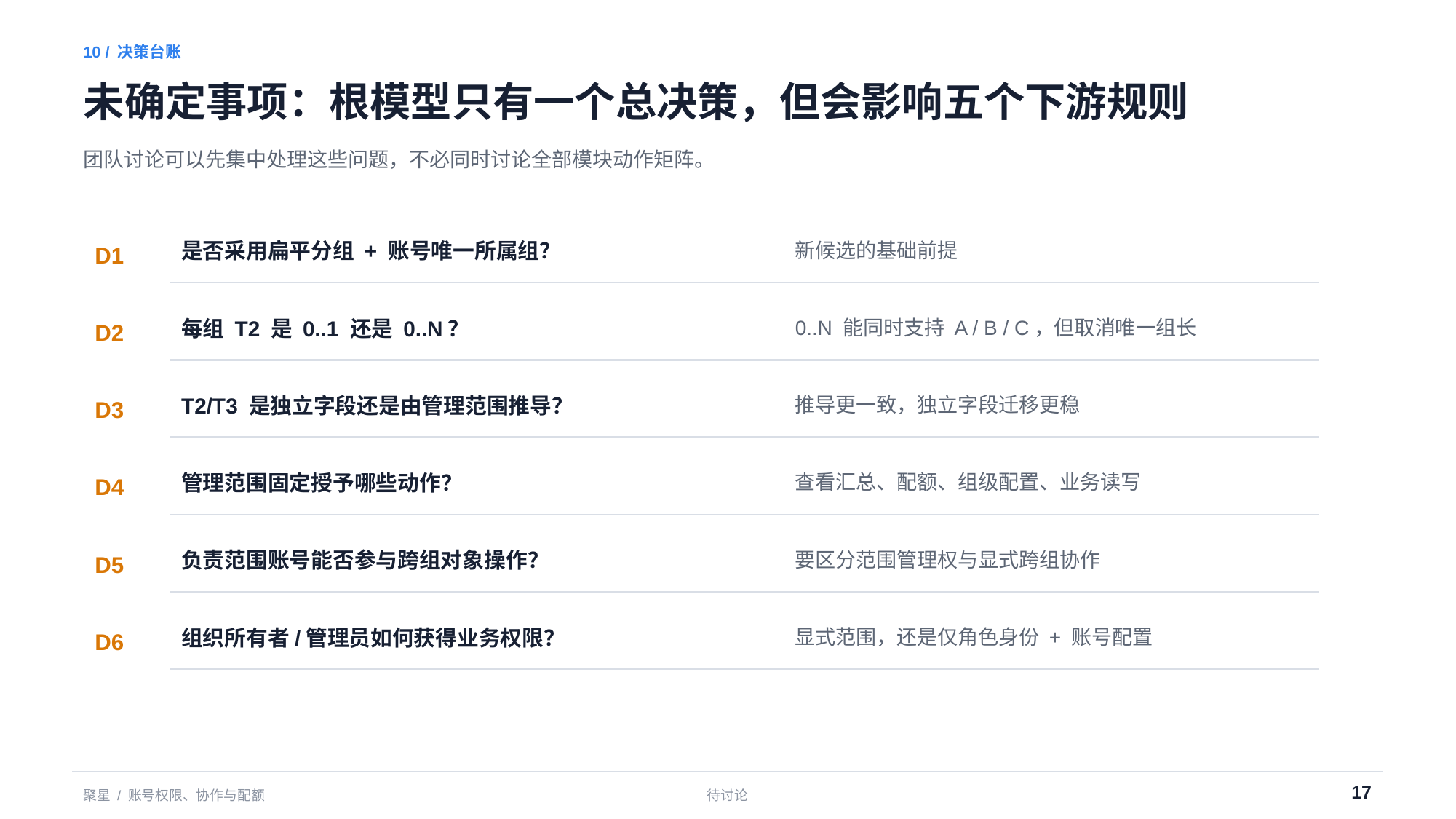

10 / 决策台账
未确定事项：根模型只有一个总决策，但会影响五个下游规则
团队讨论可以先集中处理这些问题，不必同时讨论全部模块动作矩阵。
是否采用扁平分组 + 账号唯一所属组？
新候选的基础前提
D1

每组 T2 是 0..1 还是 0..N？
0..N 能同时支持 A / B / C，但取消唯一组长
D2

T2/T3 是独立字段还是由管理范围推导？
推导更一致，独立字段迁移更稳
D3

管理范围固定授予哪些动作？
查看汇总、配额、组级配置、业务读写
D4

负责范围账号能否参与跨组对象操作？
要区分范围管理权与显式跨组协作
D5

组织所有者/管理员如何获得业务权限？
显式范围，还是仅角色身份 + 账号配置
D6

17
聚星 / 账号权限、协作与配额
待讨论